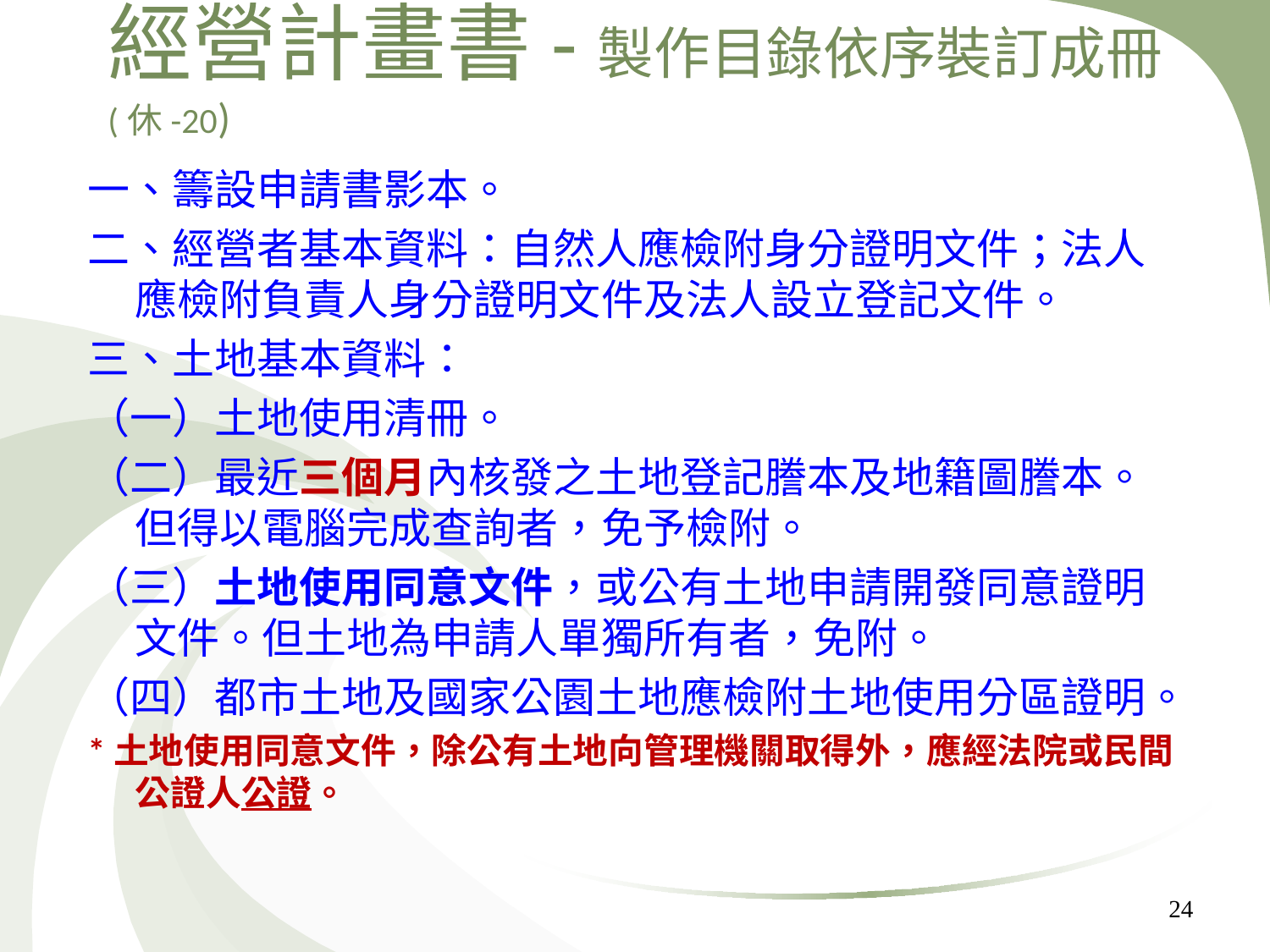

經營計畫書-製作目錄依序裝訂成冊(休-20)
一、籌設申請書影本。
二、經營者基本資料：自然人應檢附身分證明文件；法人應檢附負責人身分證明文件及法人設立登記文件。
三、土地基本資料：
（一）土地使用清冊。
（二）最近三個月內核發之土地登記謄本及地籍圖謄本。但得以電腦完成查詢者，免予檢附。
（三）土地使用同意文件，或公有土地申請開發同意證明文件。但土地為申請人單獨所有者，免附。
（四）都市土地及國家公園土地應檢附土地使用分區證明。
*土地使用同意文件，除公有土地向管理機關取得外，應經法院或民間公證人公證。
24